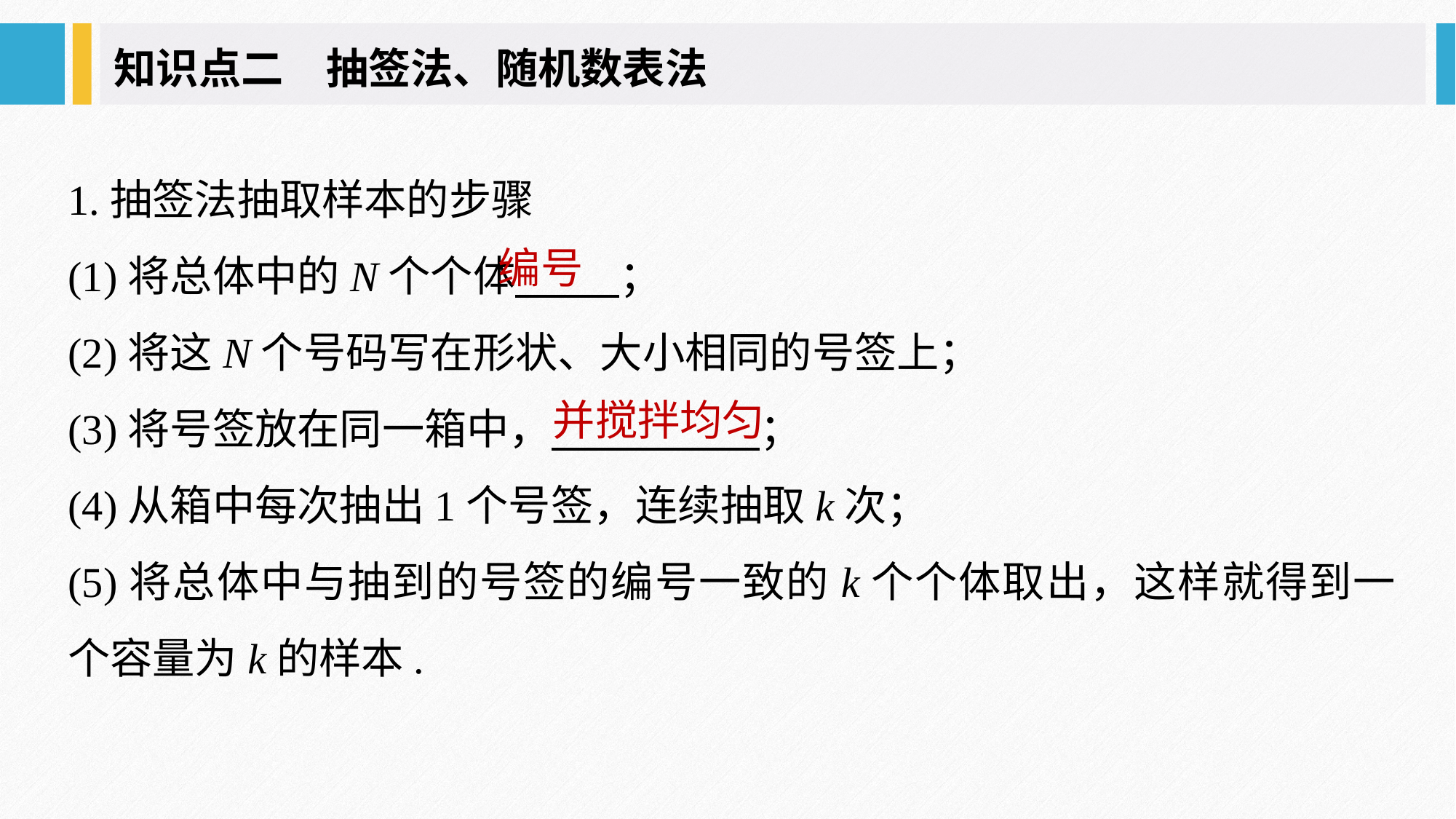

知识点二　抽签法、随机数表法
1.抽签法抽取样本的步骤
(1)将总体中的N个个体           ；
(2)将这N个号码写在形状、大小相同的号签上；
(3)将号签放在同一箱中，                      ；
(4)从箱中每次抽出1个号签，连续抽取k次；
(5)将总体中与抽到的号签的编号一致的k个个体取出，这样就得到一个容量为k的样本.
编号
并搅拌均匀